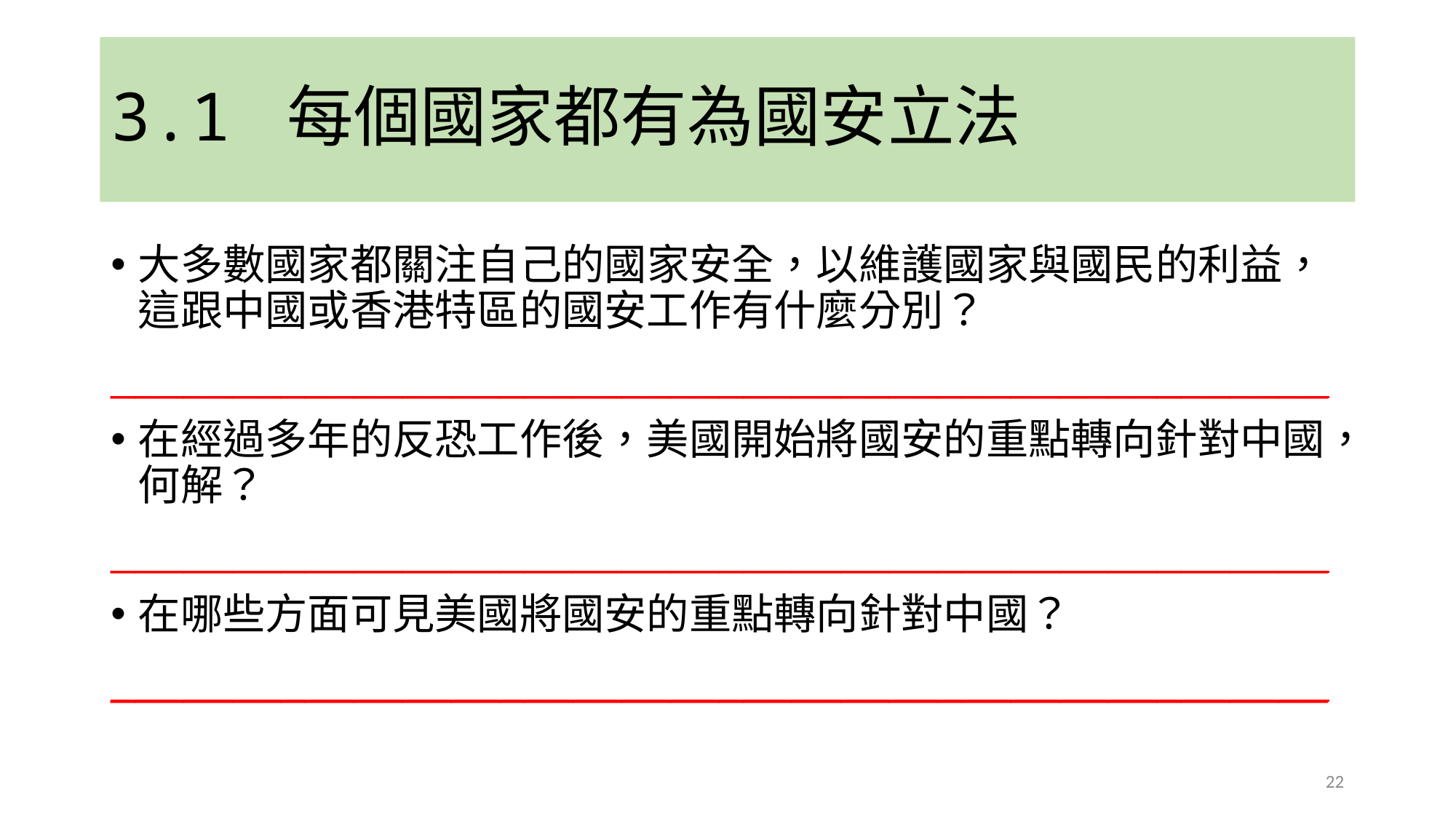

# 3.1 每個國家都有為國安立法
大多數國家都關注自己的國家安全，以維護國家與國民的利益，這跟中國或香港特區的國安工作有什麼分別？
__________________________________________________
在經過多年的反恐工作後，美國開始將國安的重點轉向針對中國，何解？
__________________________________________________
在哪些方面可見美國將國安的重點轉向針對中國？
__________________________________________________

22